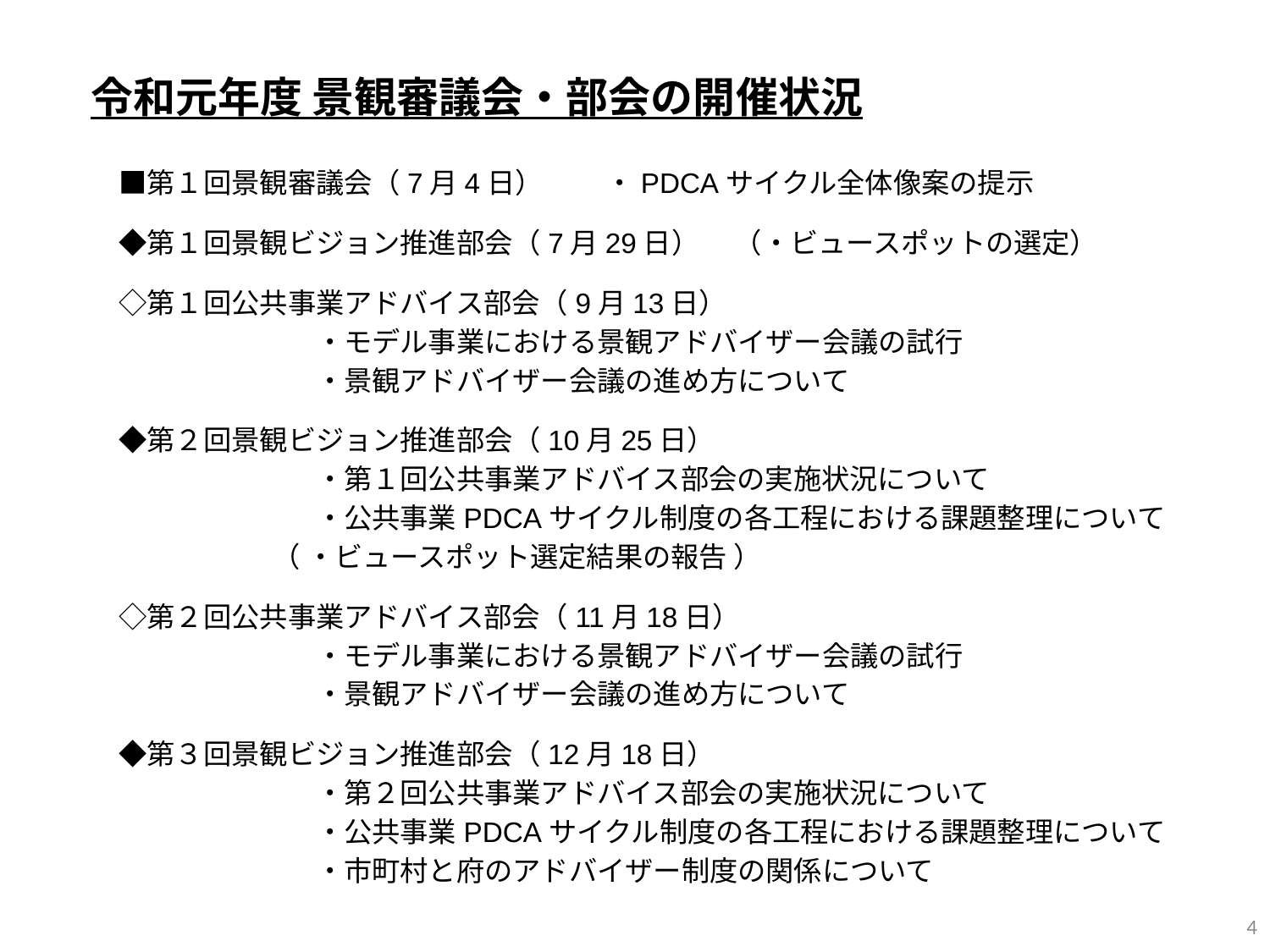

令和元年度 景観審議会・部会の開催状況

　　■第１回景観審議会（7月4日） 　　・PDCAサイクル全体像案の提示
　　◆第１回景観ビジョン推進部会（7月29日） 　（・ビュースポットの選定）
　　◇第１回公共事業アドバイス部会（9月13日）
　　　　　　　　　・モデル事業における景観アドバイザー会議の試行
　　　　　　　　　・景観アドバイザー会議の進め方について
　　◆第２回景観ビジョン推進部会（10月25日）
　　　　　　　　　・第１回公共事業アドバイス部会の実施状況について
　　　　　　　　　・公共事業PDCAサイクル制度の各工程における課題整理について
　　　　　　　  （ ・ビュースポット選定結果の報告 ）
　　◇第２回公共事業アドバイス部会（11月18日）
　　　　　　　　　・モデル事業における景観アドバイザー会議の試行
　　　　　　　　　・景観アドバイザー会議の進め方について
　　◆第３回景観ビジョン推進部会（12月18日）
　　　　　　　　　・第２回公共事業アドバイス部会の実施状況について
　　　　　　　　　・公共事業PDCAサイクル制度の各工程における課題整理について
　　　　　　　　　・市町村と府のアドバイザー制度の関係について
4